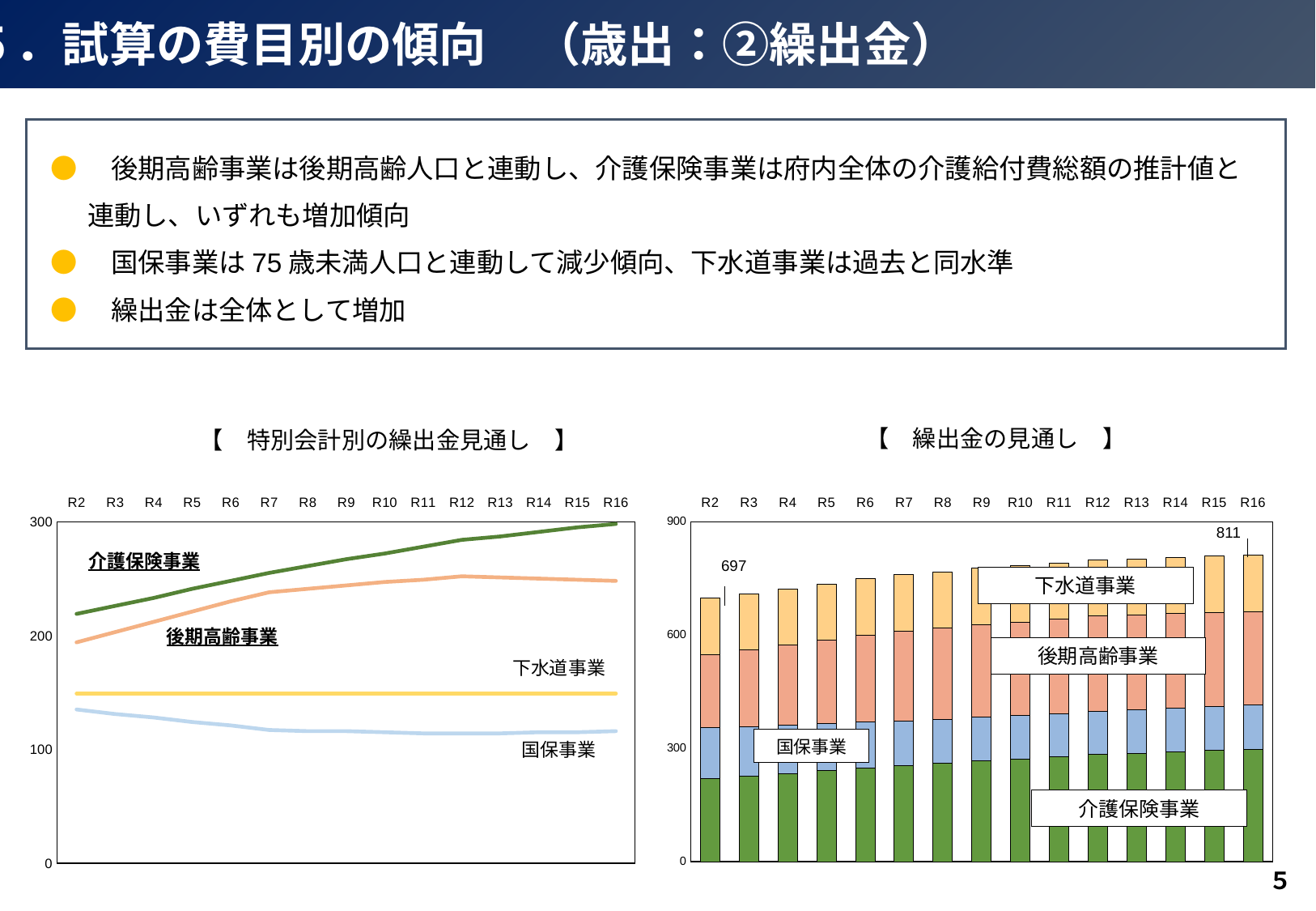

５．試算の費目別の傾向　（歳出：②繰出金）

●　後期高齢事業は後期高齢人口と連動し、介護保険事業は府内全体の介護給付費総額の推計値と
     連動し、いずれも増加傾向
●　国保事業は75歳未満人口と連動して減少傾向、下水道事業は過去と同水準
●　繰出金は全体として増加
【　繰出金の見通し　】
【　特別会計別の繰出金見通し　】

### Chart

| Category | 介護 | 国保 | 後期高齢 | 下水 | 介護 | 国保 | 後期高齢 | 下水 |
|---|---|---|---|---|---|---|---|---|
| R2 | 219.0 | 135.0 | 194.0 | 149.0 | 219.0 | 135.0 | 194.0 | 149.0 |
| R3 | 226.0 | 131.0 | 203.0 | 149.0 | 226.0 | 131.0 | 203.0 | 149.0 |
| R4 | 233.0 | 128.0 | 212.0 | 149.0 | 233.0 | 128.0 | 212.0 | 149.0 |
| R5 | 241.0 | 124.0 | 221.0 | 149.0 | 241.0 | 124.0 | 221.0 | 149.0 |
| R6 | 248.0 | 121.0 | 230.0 | 149.0 | 248.0 | 121.0 | 230.0 | 149.0 |
| R7 | 255.0 | 117.0 | 238.0 | 149.0 | 255.0 | 117.0 | 238.0 | 149.0 |
| R8 | 261.0 | 116.0 | 241.0 | 149.0 | 261.0 | 116.0 | 241.0 | 149.0 |
| R9 | 267.0 | 116.0 | 244.0 | 149.0 | 267.0 | 116.0 | 244.0 | 149.0 |
| R10 | 272.0 | 115.0 | 247.0 | 149.0 | 272.0 | 115.0 | 247.0 | 149.0 |
| R11 | 278.0 | 114.0 | 249.0 | 149.0 | 278.0 | 114.0 | 249.0 | 149.0 |
| R12 | 284.0 | 114.0 | 252.0 | 149.0 | 284.0 | 114.0 | 252.0 | 149.0 |
| R13 | 287.0 | 114.0 | 251.0 | 149.0 | 287.0 | 114.0 | 251.0 | 149.0 |
| R14 | 291.0 | 115.0 | 250.0 | 149.0 | 291.0 | 115.0 | 250.0 | 149.0 |
| R15 | 295.0 | 115.0 | 249.0 | 149.0 | 295.0 | 115.0 | 249.0 | 149.0 |
| R16 | 298.0 | 116.0 | 248.0 | 149.0 | 298.0 | 116.0 | 248.0 | 149.0 |

### Chart

| Category | 介護 | 国保 | 後期高齢 | 水道 | 下水 |
|---|---|---|---|---|---|
| R2 | 219.0 | 135.0 | 194.0 | 0.0 | 149.0 |
| R3 | 226.0 | 131.0 | 203.0 | 0.0 | 149.0 |
| R4 | 233.0 | 128.0 | 212.0 | 0.0 | 149.0 |
| R5 | 241.0 | 124.0 | 221.0 | 0.0 | 149.0 |
| R6 | 248.0 | 121.0 | 230.0 | 0.0 | 149.0 |
| R7 | 255.0 | 117.0 | 238.0 | 0.0 | 149.0 |
| R8 | 261.0 | 116.0 | 241.0 | 0.0 | 149.0 |
| R9 | 267.0 | 116.0 | 244.0 | 0.0 | 149.0 |
| R10 | 272.0 | 115.0 | 247.0 | 0.0 | 149.0 |
| R11 | 278.0 | 114.0 | 249.0 | 0.0 | 149.0 |
| R12 | 284.0 | 114.0 | 252.0 | 0.0 | 149.0 |
| R13 | 287.0 | 114.0 | 251.0 | 0.0 | 149.0 |
| R14 | 291.0 | 115.0 | 250.0 | 0.0 | 149.0 |
| R15 | 295.0 | 115.0 | 249.0 | 0.0 | 149.0 |
| R16 | 298.0 | 116.0 | 248.0 | 0.0 | 149.0 |
811
介護保険事業
697
下水道事業
後期高齢事業
後期高齢事業
下水道事業
国保事業
国保事業
介護保険事業
５